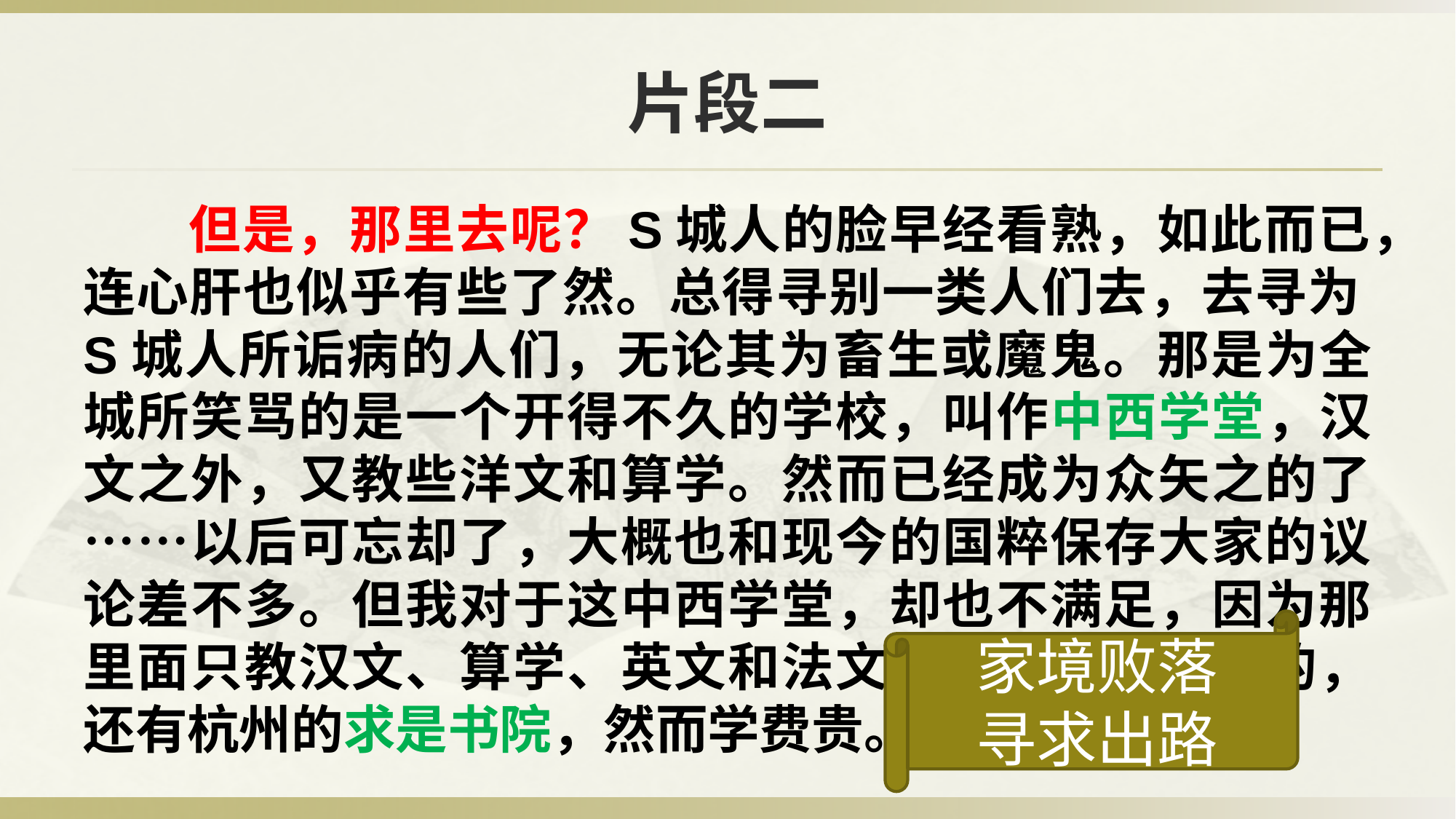

# 片段二
 但是，那里去呢？S城人的脸早经看熟，如此而已，连心肝也似乎有些了然。总得寻别一类人们去，去寻为S城人所诟病的人们，无论其为畜生或魔鬼。那是为全城所笑骂的是一个开得不久的学校，叫作中西学堂，汉文之外，又教些洋文和算学。然而已经成为众矢之的了……以后可忘却了，大概也和现今的国粹保存大家的议论差不多。但我对于这中西学堂，却也不满足，因为那里面只教汉文、算学、英文和法文。功课较为别致的，还有杭州的求是书院，然而学费贵。
家境败落
寻求出路